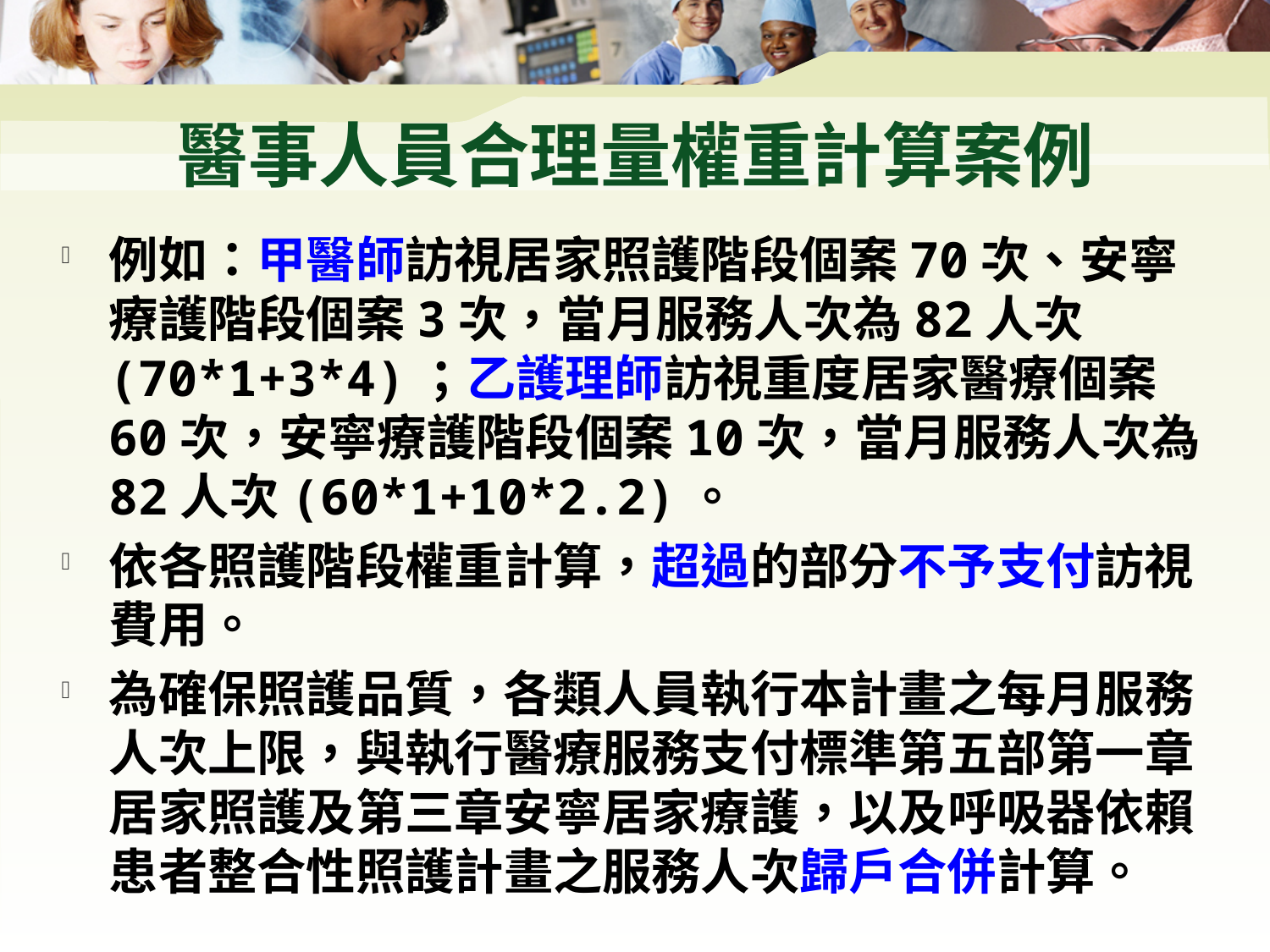

# 醫事人員合理量權重計算案例
例如：甲醫師訪視居家照護階段個案70次、安寧療護階段個案3次，當月服務人次為82人次(70*1+3*4)；乙護理師訪視重度居家醫療個案60次，安寧療護階段個案10次，當月服務人次為82人次(60*1+10*2.2)。
依各照護階段權重計算，超過的部分不予支付訪視費用。
為確保照護品質，各類人員執行本計畫之每月服務人次上限，與執行醫療服務支付標準第五部第一章居家照護及第三章安寧居家療護，以及呼吸器依賴患者整合性照護計畫之服務人次歸戶合併計算。